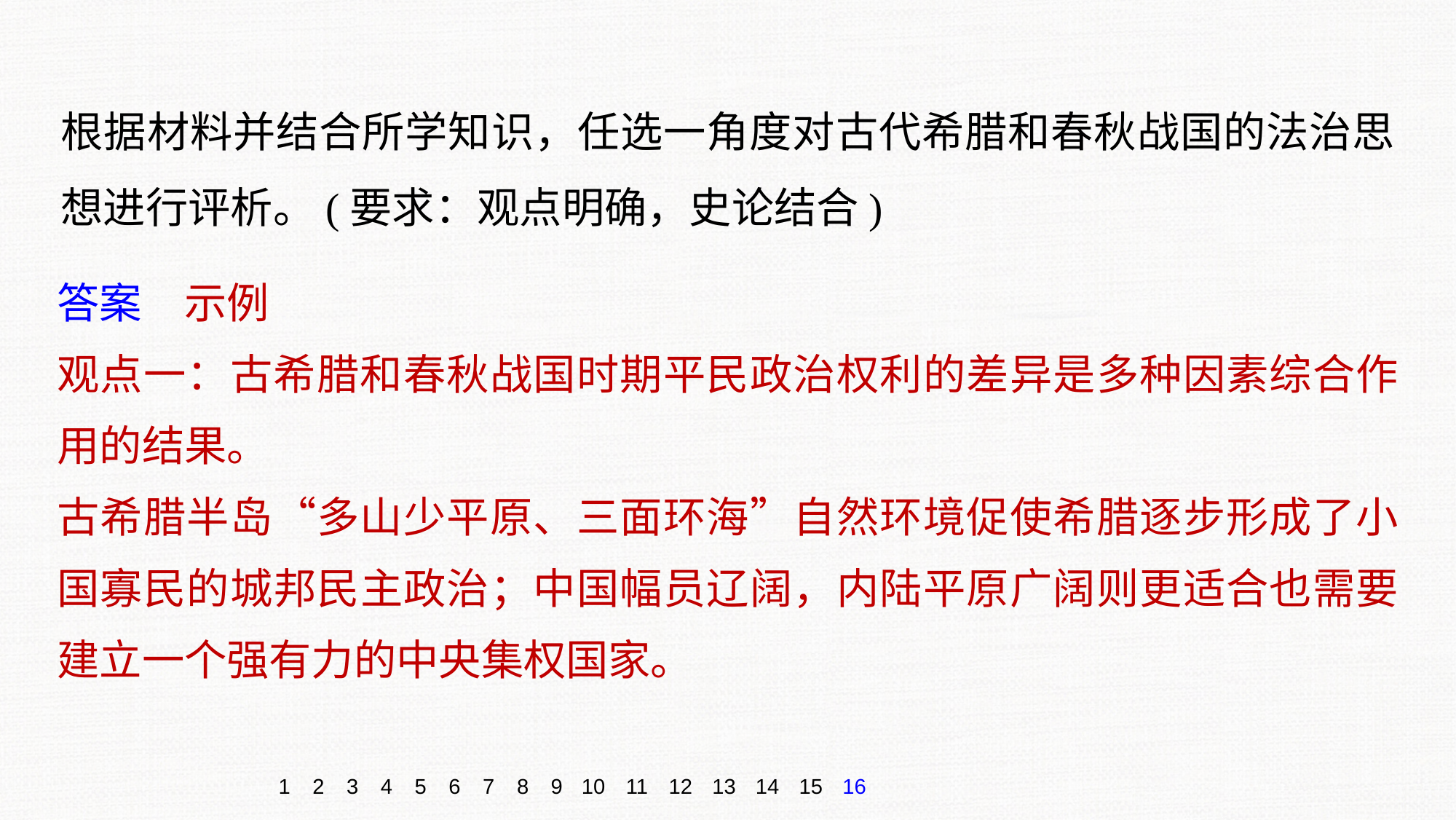

根据材料并结合所学知识，任选一角度对古代希腊和春秋战国的法治思想进行评析。(要求：观点明确，史论结合)
答案　示例
观点一：古希腊和春秋战国时期平民政治权利的差异是多种因素综合作用的结果。
古希腊半岛“多山少平原、三面环海”自然环境促使希腊逐步形成了小国寡民的城邦民主政治；中国幅员辽阔，内陆平原广阔则更适合也需要建立一个强有力的中央集权国家。
1
2
3
4
5
6
7
8
9
10
11
12
13
14
15
16